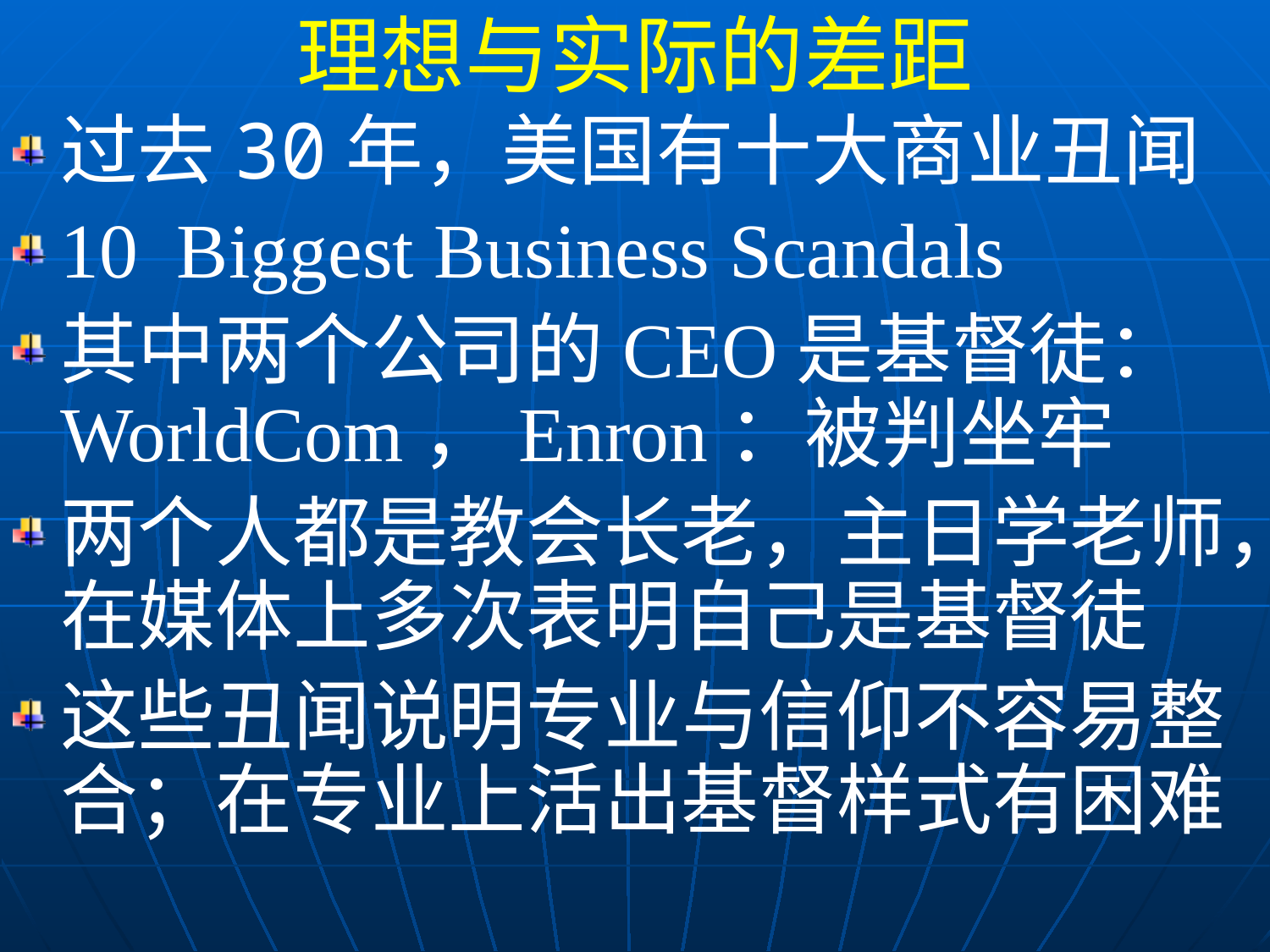

理想与实际的差距
过去30年，美国有十大商业丑闻
10  Biggest Business Scandals
其中两个公司的CEO是基督徒：WorldCom，Enron：被判坐牢
两个人都是教会长老，主日学老师，在媒体上多次表明自己是基督徒
这些丑闻说明专业与信仰不容易整合；在专业上活出基督样式有困难